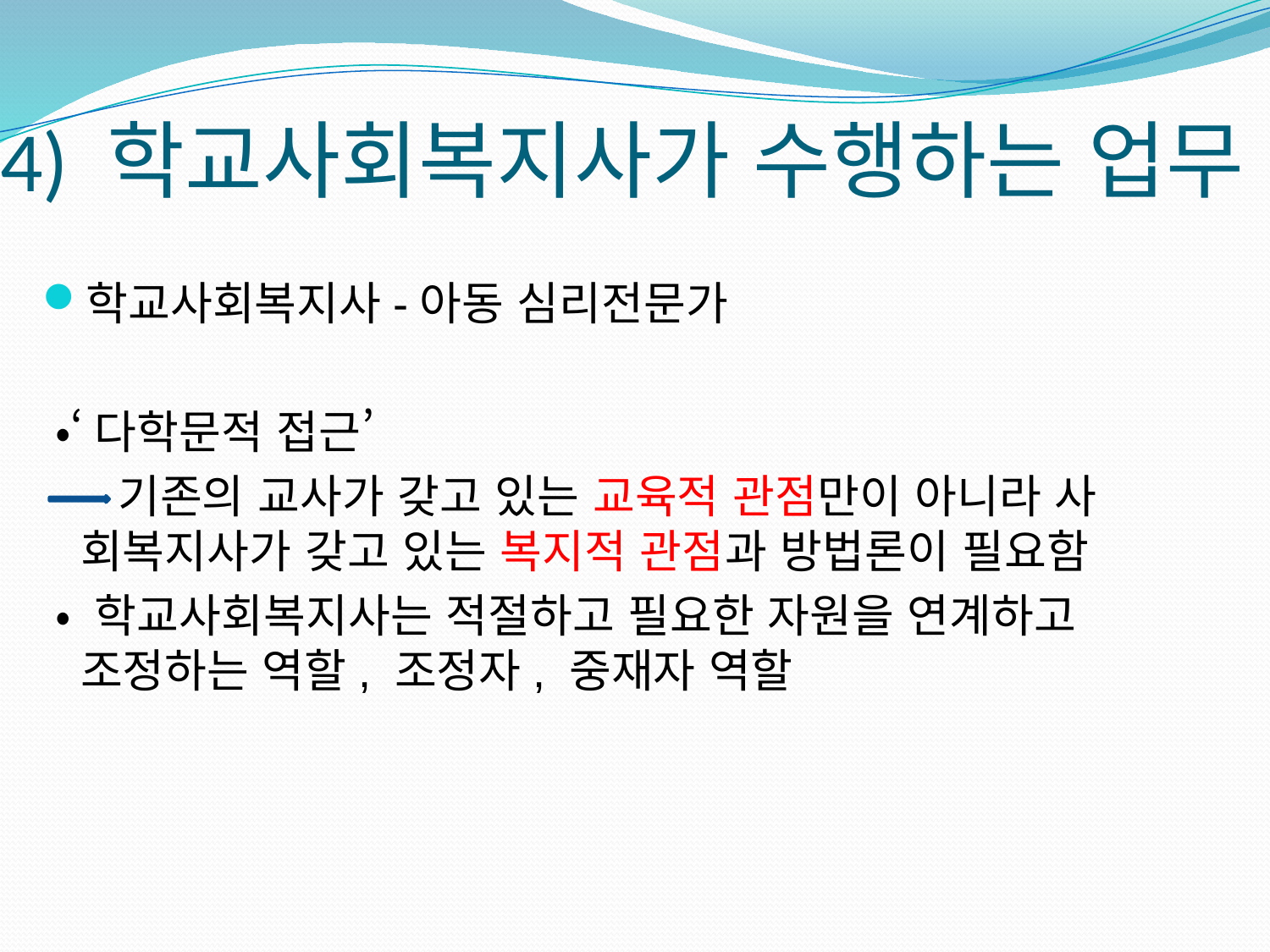

# 4) 학교사회복지사가 수행하는 업무
학교사회복지사-아동 심리전문가

 •‘다학문적 접근’
     기존의 교사가 갖고 있는 교육적 관점만이 아니라 사  회복지사가 갖고 있는 복지적 관점과 방법론이 필요함
 • 학교사회복지사는 적절하고 필요한 자원을 연계하고 조정하는 역할, 조정자, 중재자 역할